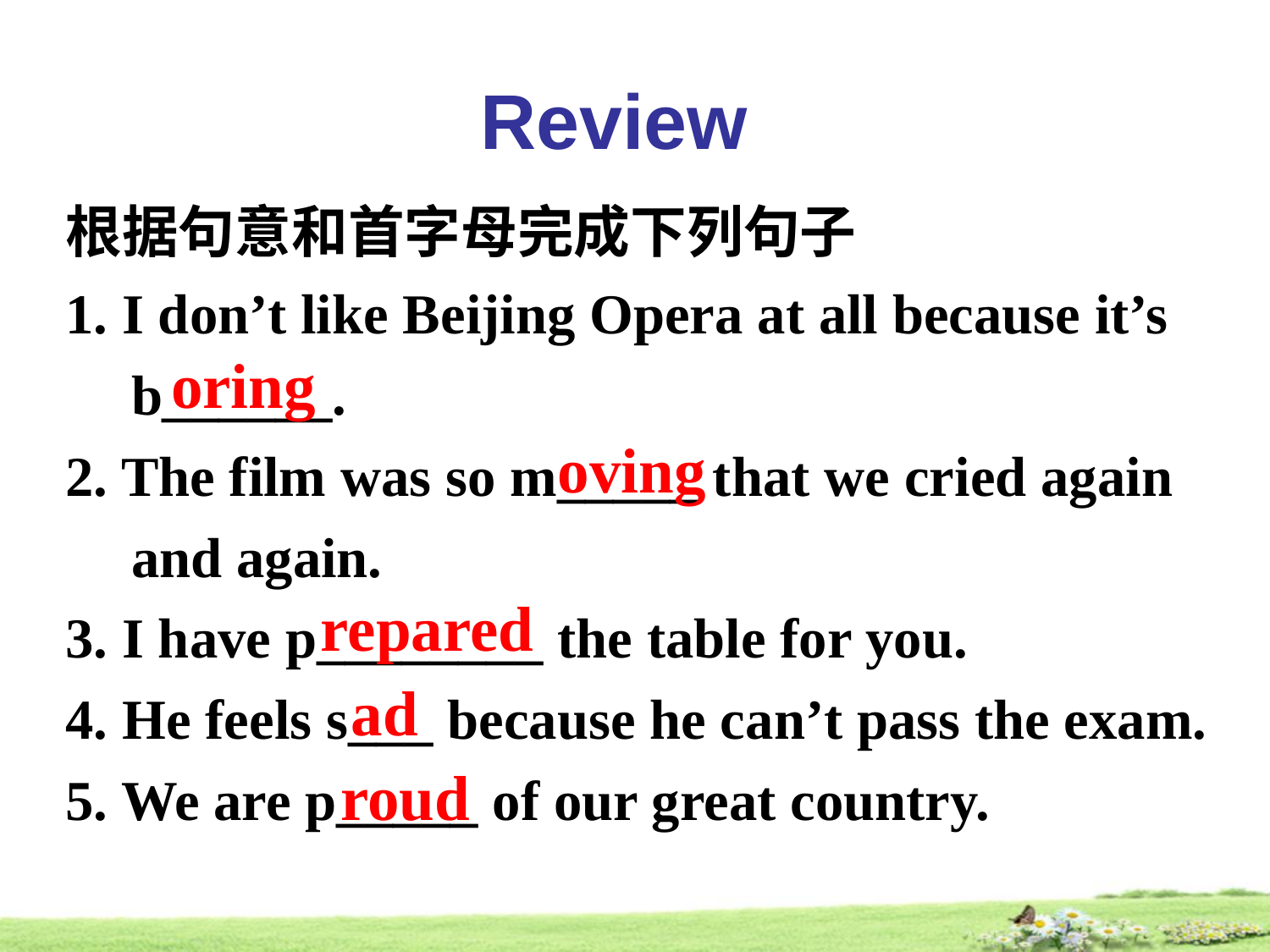

# Review
根据句意和首字母完成下列句子
1. I don’t like Beijing Opera at all because it’s b______.
2. The film was so m_____ that we cried again and again.
3. I have p________ the table for you.
4. He feels s___ because he can’t pass the exam.
5. We are p_____ of our great country.
oring
 oving
repared
ad
roud